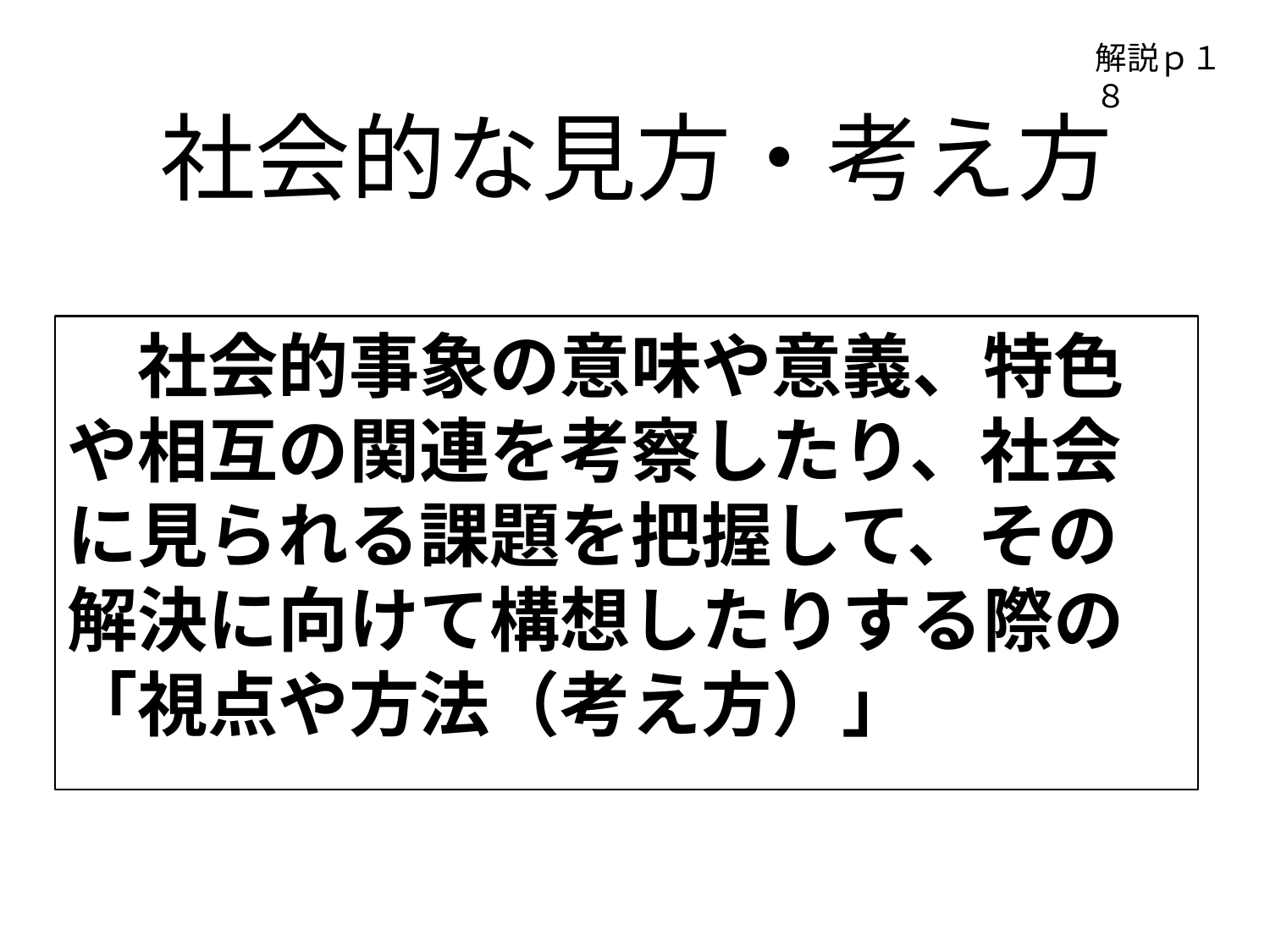

解説ｐ１８
# 社会的な見方・考え方
　社会的事象の意味や意義、特色や相互の関連を考察したり、社会に見られる課題を把握して、その解決に向けて構想したりする際の「視点や方法（考え方）」